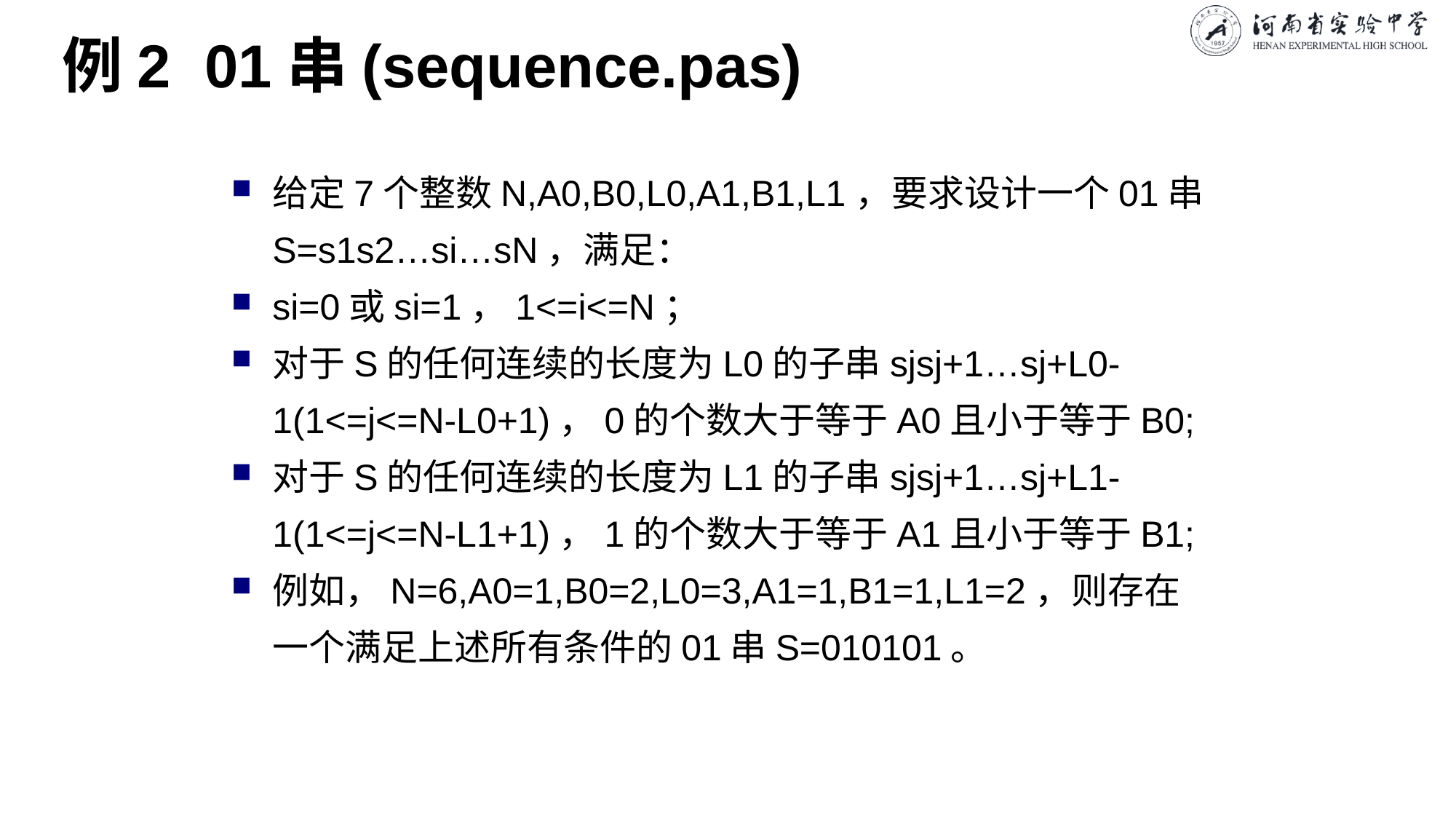

# 例2  01串(sequence.pas)
给定7个整数N,A0,B0,L0,A1,B1,L1，要求设计一个01串S=s1s2…si…sN，满足：
si=0或si=1，1<=i<=N；
对于S的任何连续的长度为L0的子串sjsj+1…sj+L0-1(1<=j<=N-L0+1)，0的个数大于等于A0且小于等于B0;
对于S的任何连续的长度为L1的子串sjsj+1…sj+L1-1(1<=j<=N-L1+1)，1的个数大于等于A1且小于等于B1;
例如，N=6,A0=1,B0=2,L0=3,A1=1,B1=1,L1=2，则存在一个满足上述所有条件的01串S=010101。